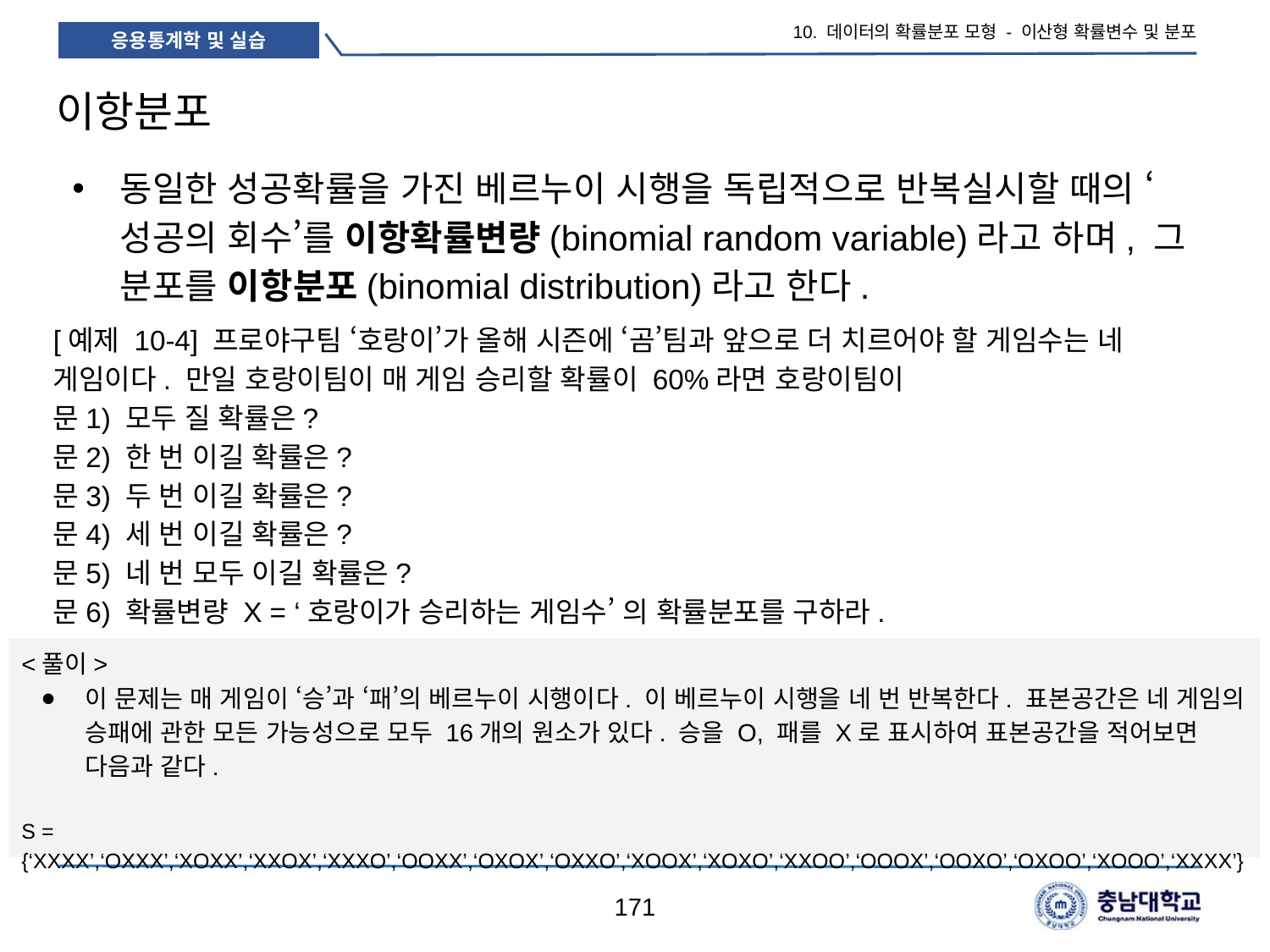

10. 데이터의 확률분포 모형 - 이산형 확률변수 및 분포
# 이항분포
동일한 성공확률을 가진 베르누이 시행을 독립적으로 반복실시할 때의 ‘성공의 회수’를 이항확률변량(binomial random variable)라고 하며, 그 분포를 이항분포(binomial distribution)라고 한다.
[예제 10-4] 프로야구팀 ‘호랑이’가 올해 시즌에 ‘곰’팀과 앞으로 더 치르어야 할 게임수는 네 게임이다. 만일 호랑이팀이 매 게임 승리할 확률이 60%라면 호랑이팀이
문1) 모두 질 확률은?
문2) 한 번 이길 확률은?
문3) 두 번 이길 확률은?
문4) 세 번 이길 확률은?
문5) 네 번 모두 이길 확률은?
문6) 확률변량 X = ‘호랑이가 승리하는 게임수’ 의 확률분포를 구하라.

<풀이>
이 문제는 매 게임이 ‘승’과 ‘패’의 베르누이 시행이다. 이 베르누이 시행을 네 번 반복한다. 표본공간은 네 게임의 승패에 관한 모든 가능성으로 모두 16개의 원소가 있다. 승을 O, 패를 X로 표시하여 표본공간을 적어보면 다음과 같다.

S = {‘XXXX’,‘OXXX’,‘XOXX’,‘XXOX’,‘XXXO’,‘OOXX’,‘OXOX’,‘OXXO’,‘XOOX’,‘XOXO’,‘XXOO’,‘OOOX’,‘OOXO’,‘OXOO’,‘XOOO’,‘XXXX’}

171